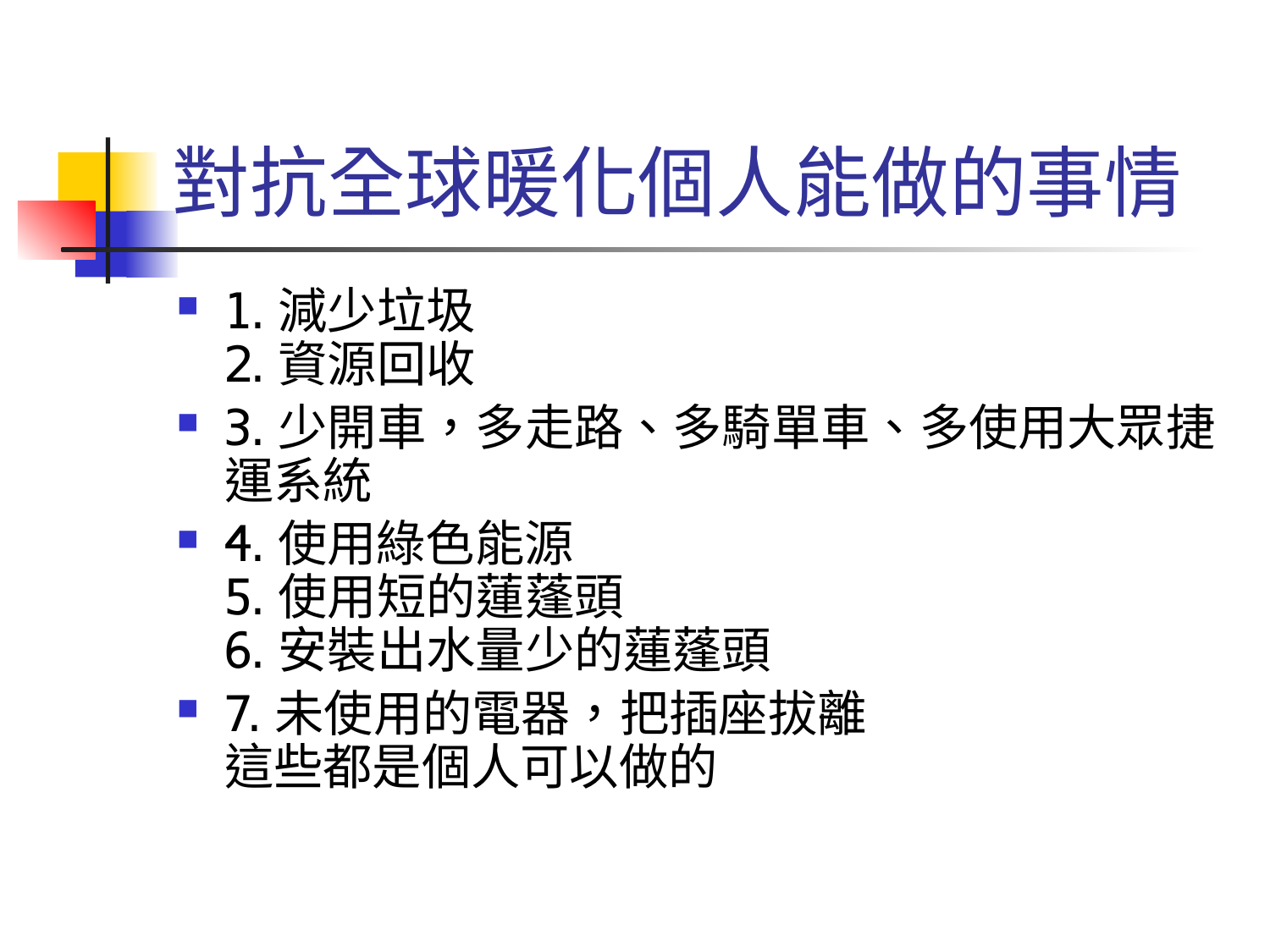

# 對抗全球暖化個人能做的事情
1.減少垃圾
2.資源回收
3.少開車，多走路、多騎單車、多使用大眾捷運系統
4.使用綠色能源
5.使用短的蓮蓬頭
6.安裝出水量少的蓮蓬頭
7.未使用的電器，把插座拔離
這些都是個人可以做的